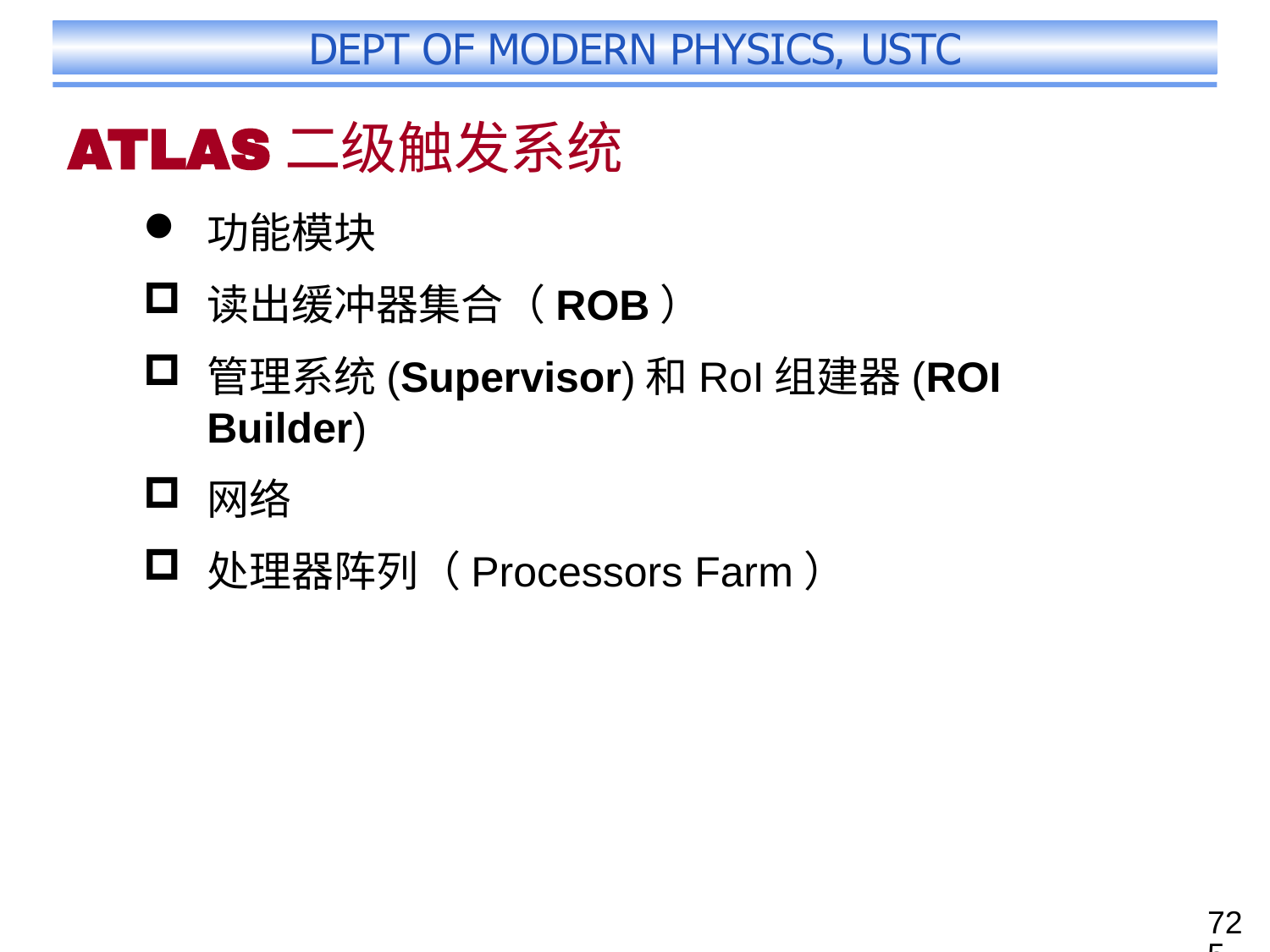

# ATLAS二级触发系统
功能模块
读出缓冲器集合（ROB）
管理系统(Supervisor)和RoI组建器(ROI Builder)
网络
处理器阵列（Processors Farm）
725